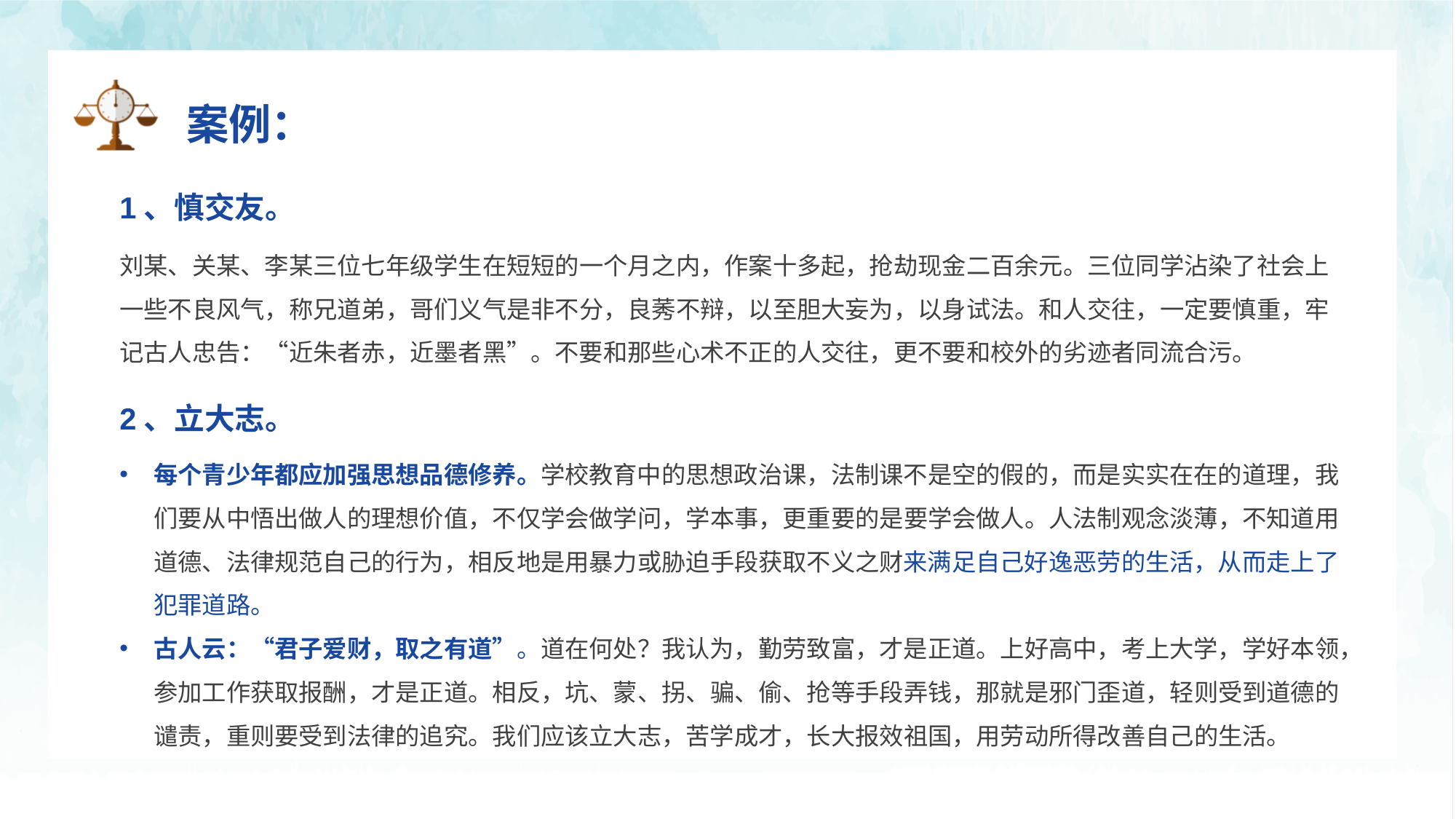

案例：
1、慎交友。
刘某、关某、李某三位七年级学生在短短的一个月之内，作案十多起，抢劫现金二百余元。三位同学沾染了社会上一些不良风气，称兄道弟，哥们义气是非不分，良莠不辩，以至胆大妄为，以身试法。和人交往，一定要慎重，牢记古人忠告：“近朱者赤，近墨者黑”。不要和那些心术不正的人交往，更不要和校外的劣迹者同流合污。
2、立大志。
每个青少年都应加强思想品德修养。学校教育中的思想政治课，法制课不是空的假的，而是实实在在的道理，我们要从中悟出做人的理想价值，不仅学会做学问，学本事，更重要的是要学会做人。人法制观念淡薄，不知道用道德、法律规范自己的行为，相反地是用暴力或胁迫手段获取不义之财来满足自己好逸恶劳的生活，从而走上了犯罪道路。
古人云：“君子爱财，取之有道”。道在何处？我认为，勤劳致富，才是正道。上好高中，考上大学，学好本领，参加工作获取报酬，才是正道。相反，坑、蒙、拐、骗、偷、抢等手段弄钱，那就是邪门歪道，轻则受到道德的谴责，重则要受到法律的追究。我们应该立大志，苦学成才，长大报效祖国，用劳动所得改善自己的生活。